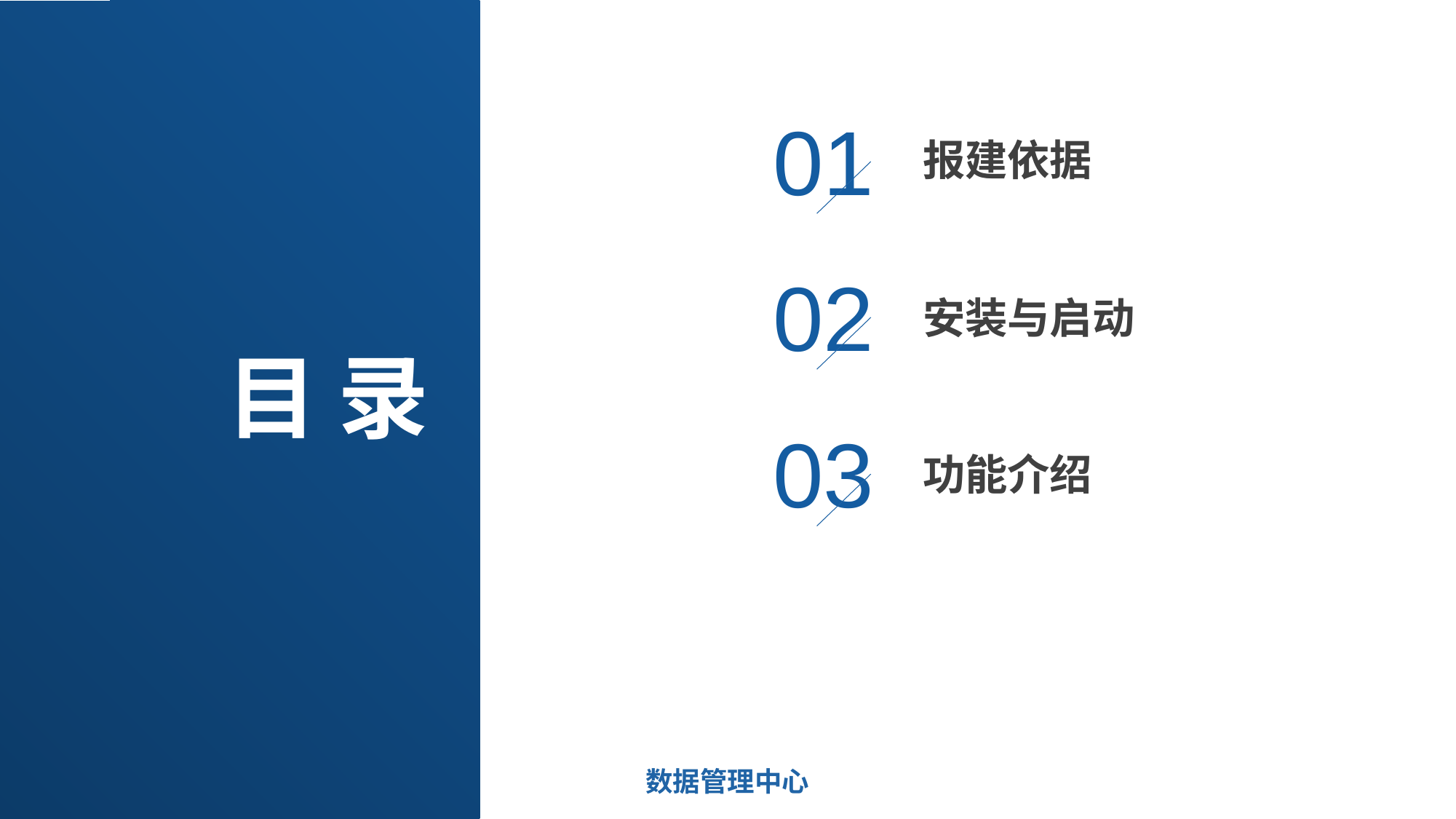

01
报建依据
02
安装与启动
目 录
03
功能介绍
数据管理中心